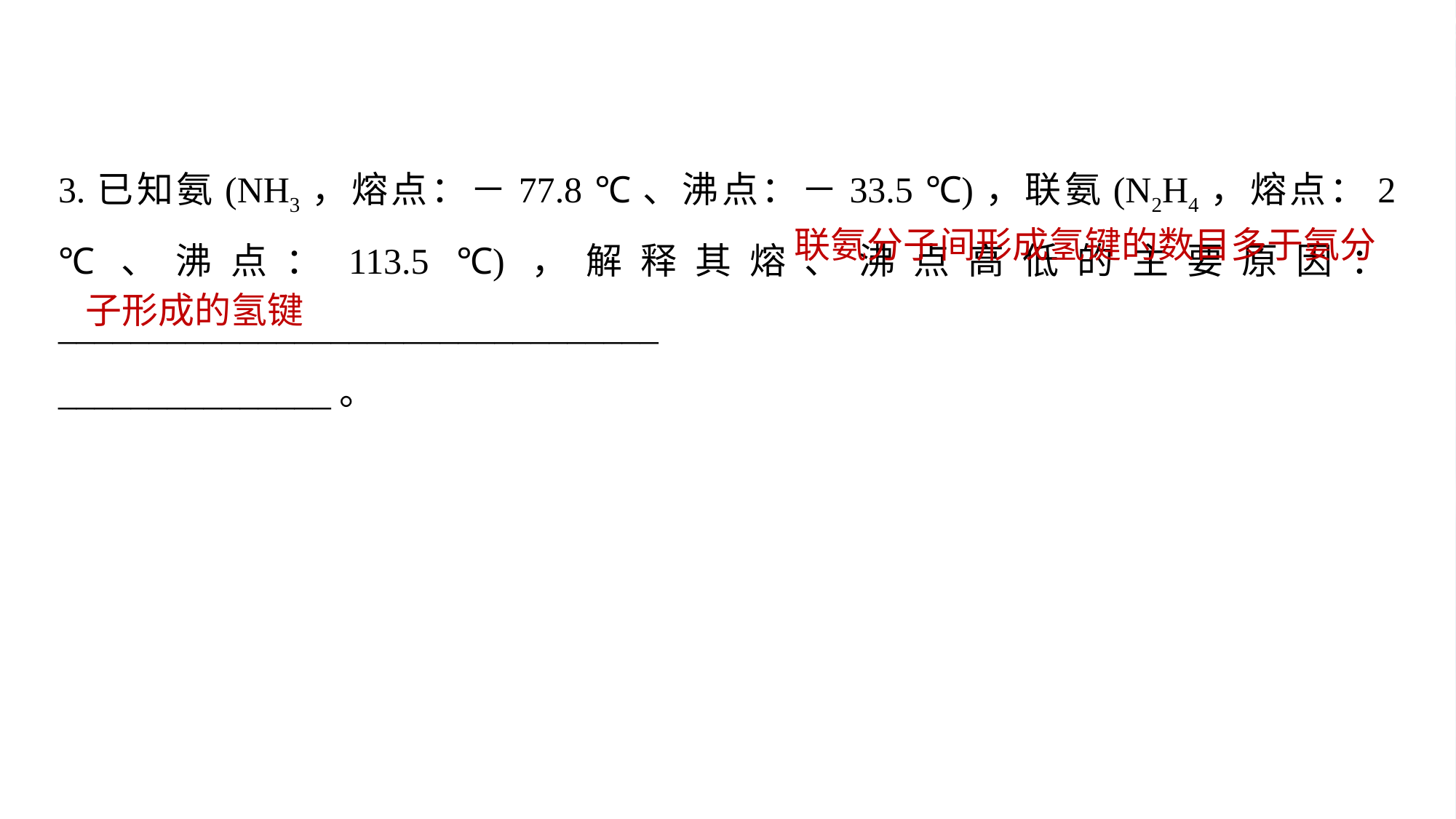

3.已知氨(NH3，熔点：－77.8 ℃、沸点：－33.5 ℃)，联氨(N2H4，熔点：2 ℃、沸点：113.5 ℃)，解释其熔、沸点高低的主要原因：_________________________________
_______________。
联氨分子间形成氢键的数目多于氨分
子形成的氢键